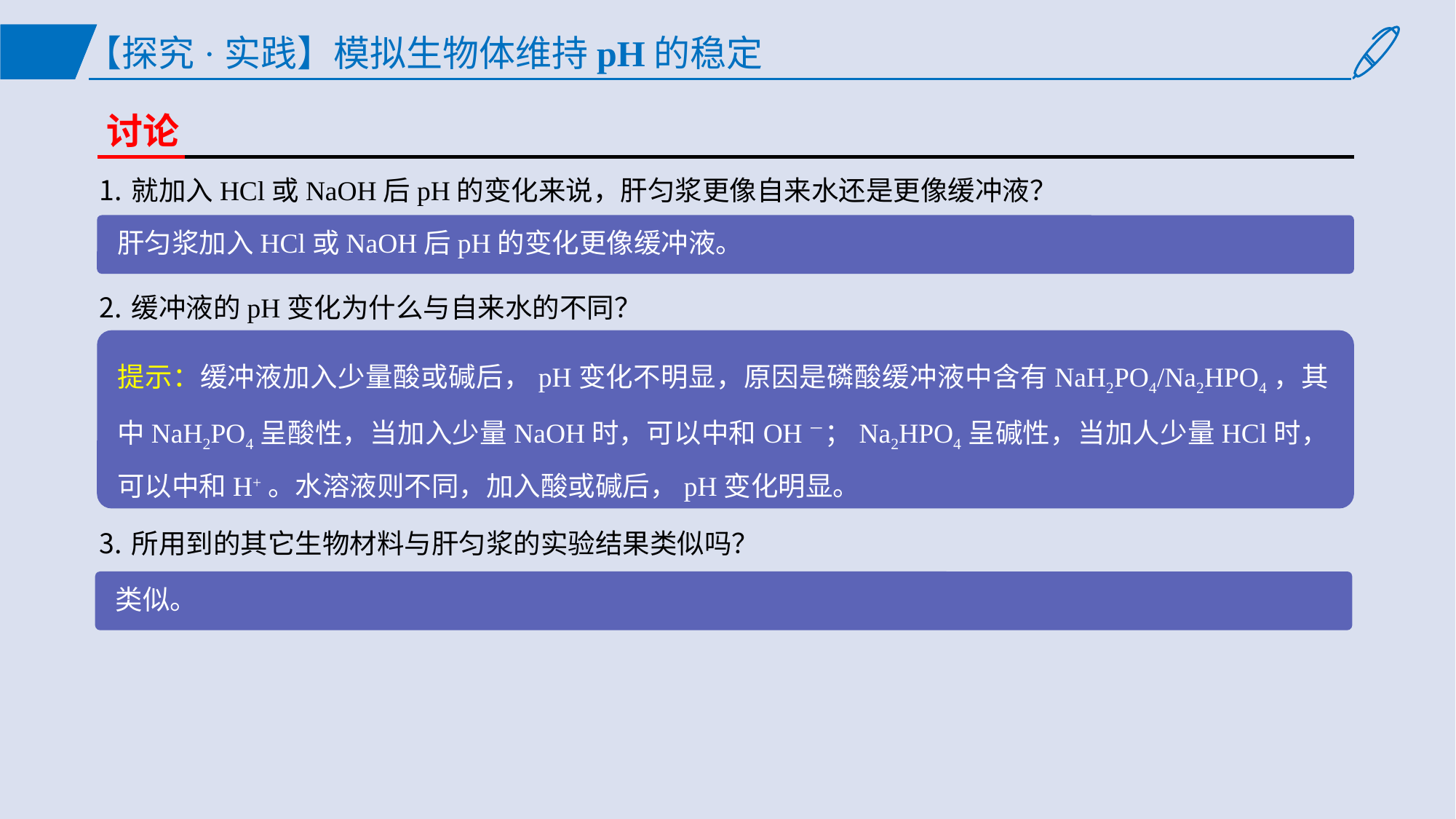

【探究·实践】模拟生物体维持pH的稳定

讨论
就加入HCl或NaOH后pH的变化来说，肝匀浆更像自来水还是更像缓冲液？

缓冲液的pH变化为什么与自来水的不同？

所用到的其它生物材料与肝匀浆的实验结果类似吗？

肝匀浆加入HCl或NaOH后pH的变化更像缓冲液。

提示：缓冲液加入少量酸或碱后，pH变化不明显，原因是磷酸缓冲液中含有NaH2PO4/Na2HPO4，其中NaH2PO4呈酸性，当加入少量NaOH时，可以中和OH－；Na2HPO4呈碱性，当加人少量HCl时，可以中和H+。水溶液则不同，加入酸或碱后，pH变化明显。

类似。